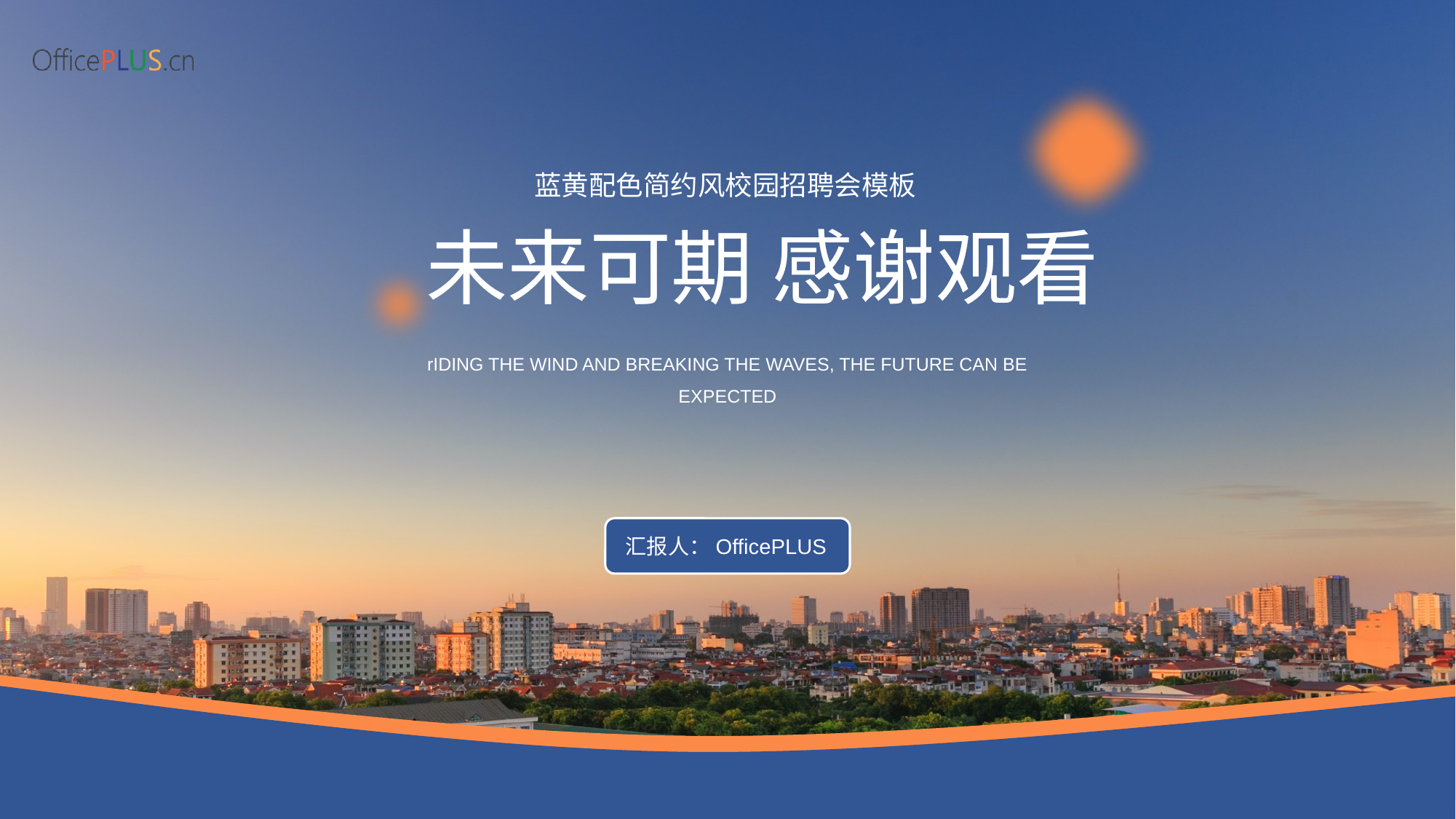

蓝黄配色简约风校园招聘会模板
未来可期 感谢观看
rIDING THE WIND AND BREAKING THE WAVES, THE FUTURE CAN BE EXPECTED

汇报人：OfficePLUS